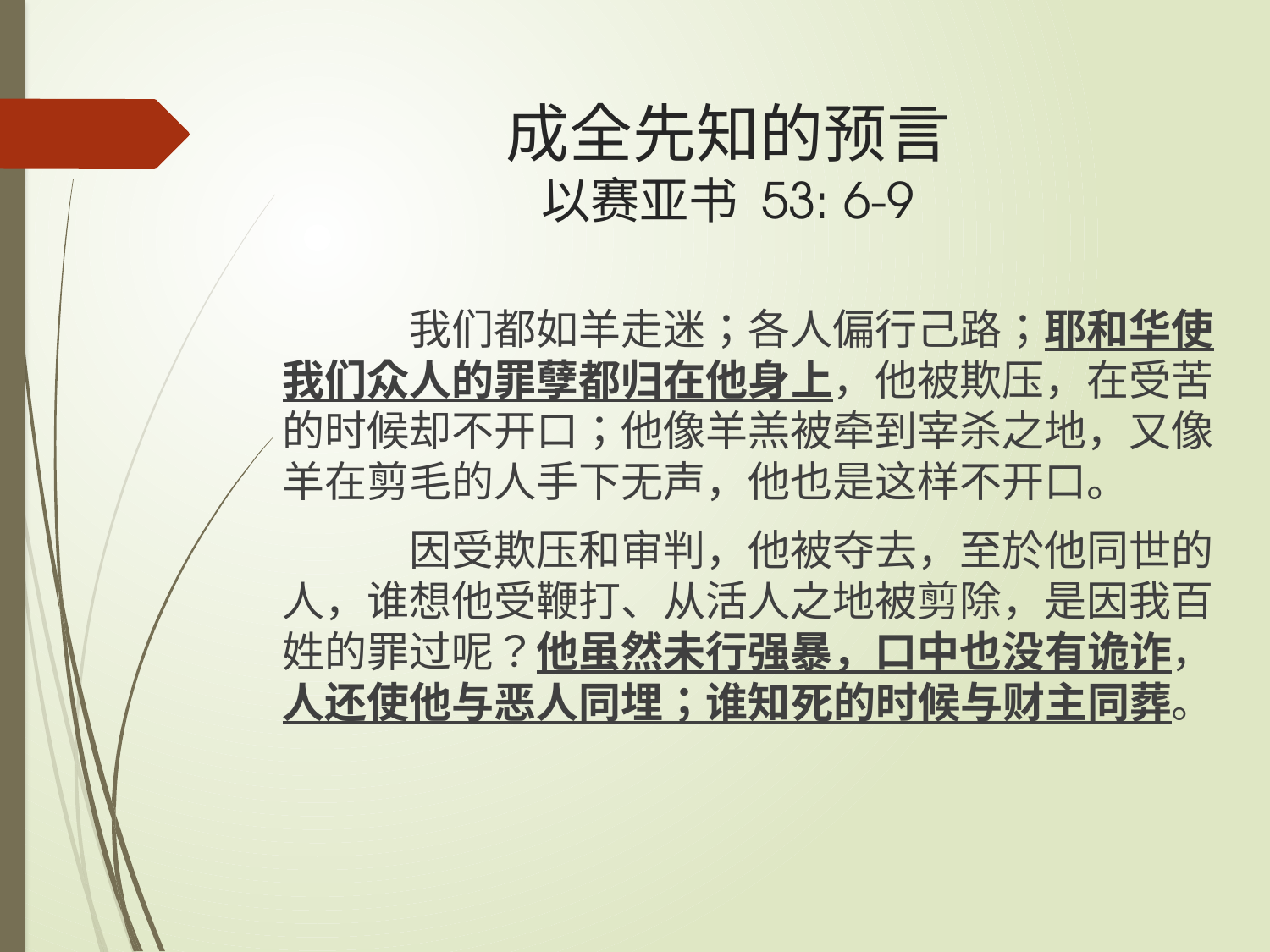

# 成全先知的预言 以赛亚书 53: 6-9
	我们都如羊走迷；各人偏行己路；耶和华使我们众人的罪孽都归在他身上，他被欺压，在受苦的时候却不开口；他像羊羔被牵到宰杀之地，又像羊在剪毛的人手下无声，他也是这样不开口。
	因受欺压和审判，他被夺去，至於他同世的人，谁想他受鞭打、从活人之地被剪除，是因我百姓的罪过呢？他虽然未行强暴，口中也没有诡诈，人还使他与恶人同埋；谁知死的时候与财主同葬。